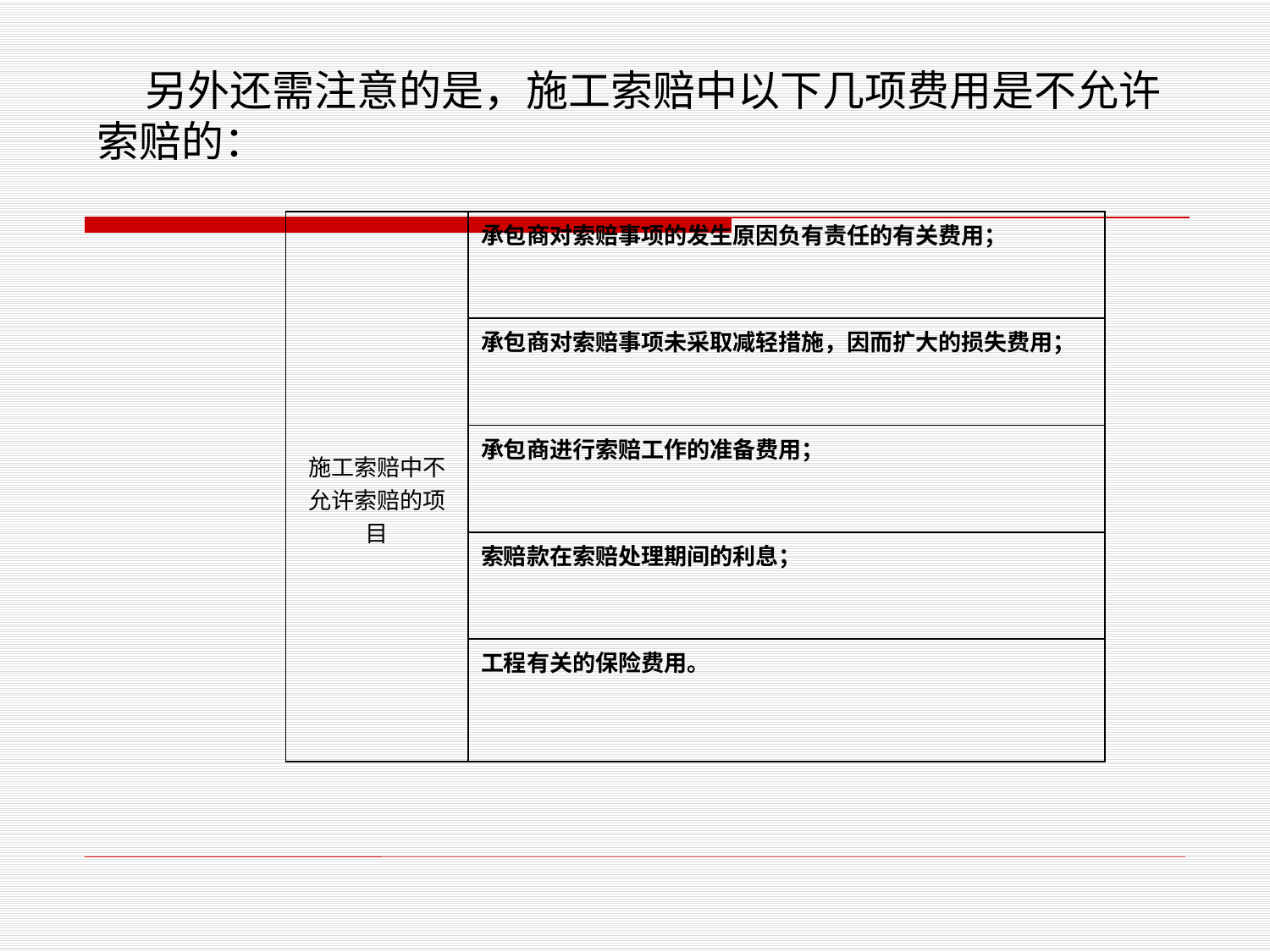

另外还需注意的是，施工索赔中以下几项费用是不允许索赔的：
| 施工索赔中不允许索赔的项目 | 承包商对索赔事项的发生原因负有责任的有关费用； |
| --- | --- |
|  | 承包商对索赔事项未采取减轻措施，因而扩大的损失费用； |
|  | 承包商进行索赔工作的准备费用； |
|  | 索赔款在索赔处理期间的利息； |
|  | 工程有关的保险费用。 |